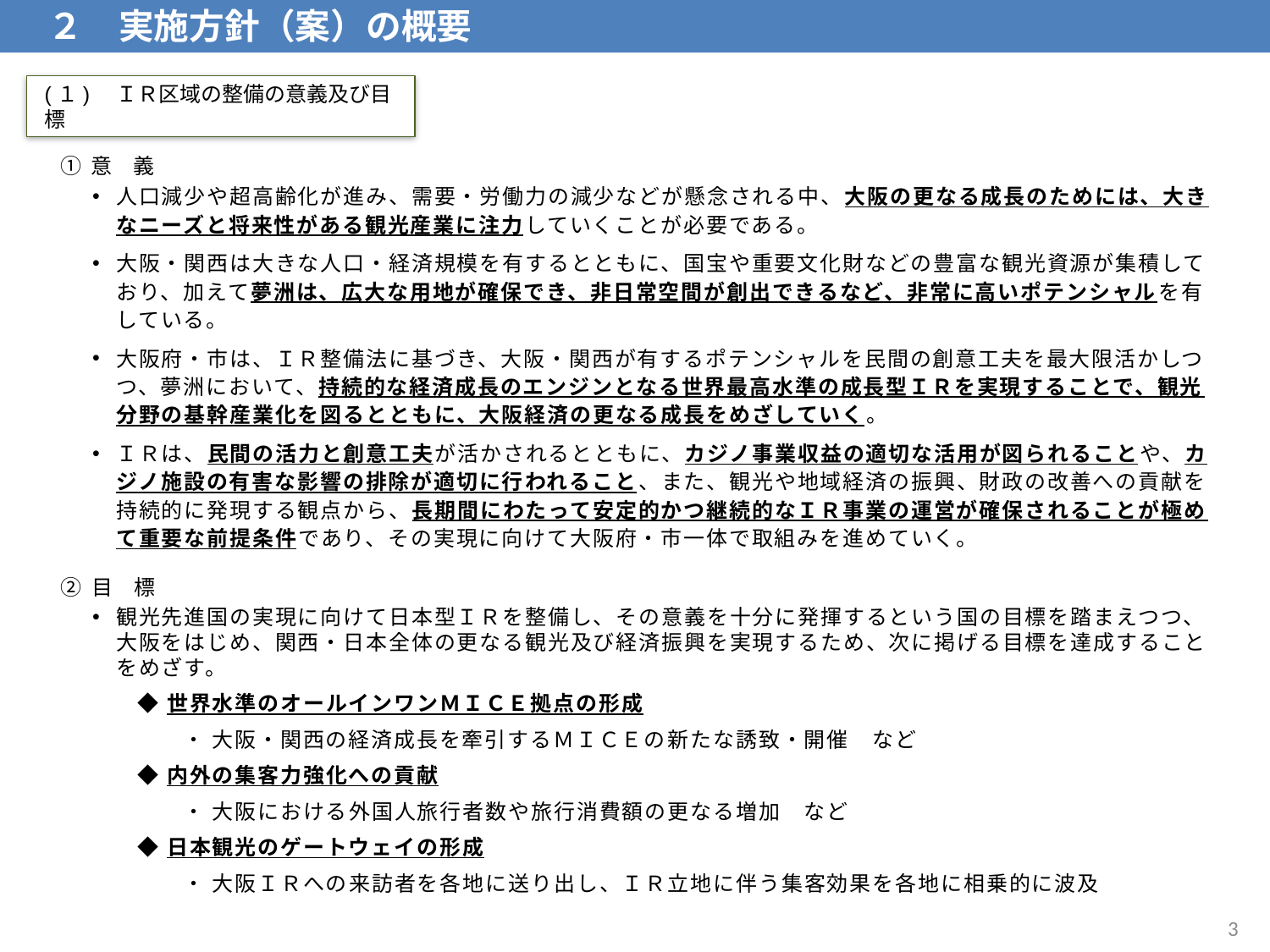

２　実施方針（案）の概要
(１)　ＩＲ区域の整備の意義及び目標
① 意　義
人口減少や超高齢化が進み、需要・労働力の減少などが懸念される中、大阪の更なる成長のためには、大きなニーズと将来性がある観光産業に注力していくことが必要である。
大阪・関西は大きな人口・経済規模を有するとともに、国宝や重要文化財などの豊富な観光資源が集積しており、加えて夢洲は、広大な用地が確保でき、非日常空間が創出できるなど、非常に高いポテンシャルを有している。
大阪府・市は、ＩＲ整備法に基づき、大阪・関西が有するポテンシャルを民間の創意工夫を最大限活かしつつ、夢洲において、持続的な経済成長のエンジンとなる世界最高水準の成長型ＩＲを実現することで、観光分野の基幹産業化を図るとともに、大阪経済の更なる成長をめざしていく。
ＩＲは、民間の活力と創意工夫が活かされるとともに、カジノ事業収益の適切な活用が図られることや、カジノ施設の有害な影響の排除が適切に行われること、また、観光や地域経済の振興、財政の改善への貢献を持続的に発現する観点から、長期間にわたって安定的かつ継続的なＩＲ事業の運営が確保されることが極めて重要な前提条件であり、その実現に向けて大阪府・市一体で取組みを進めていく。
② 目　標
観光先進国の実現に向けて日本型ＩＲを整備し、その意義を十分に発揮するという国の目標を踏まえつつ、大阪をはじめ、関西・日本全体の更なる観光及び経済振興を実現するため、次に掲げる目標を達成することをめざす。
　　◆ 世界水準のオールインワンＭＩＣＥ拠点の形成
　　　　・ 大阪・関西の経済成長を牽引するＭＩＣＥの新たな誘致・開催　など
　　◆ 内外の集客力強化への貢献
　　　　・ 大阪における外国人旅行者数や旅行消費額の更なる増加　など
　　◆ 日本観光のゲートウェイの形成
　　　　・ 大阪ＩＲへの来訪者を各地に送り出し、ＩＲ立地に伴う集客効果を各地に相乗的に波及
3